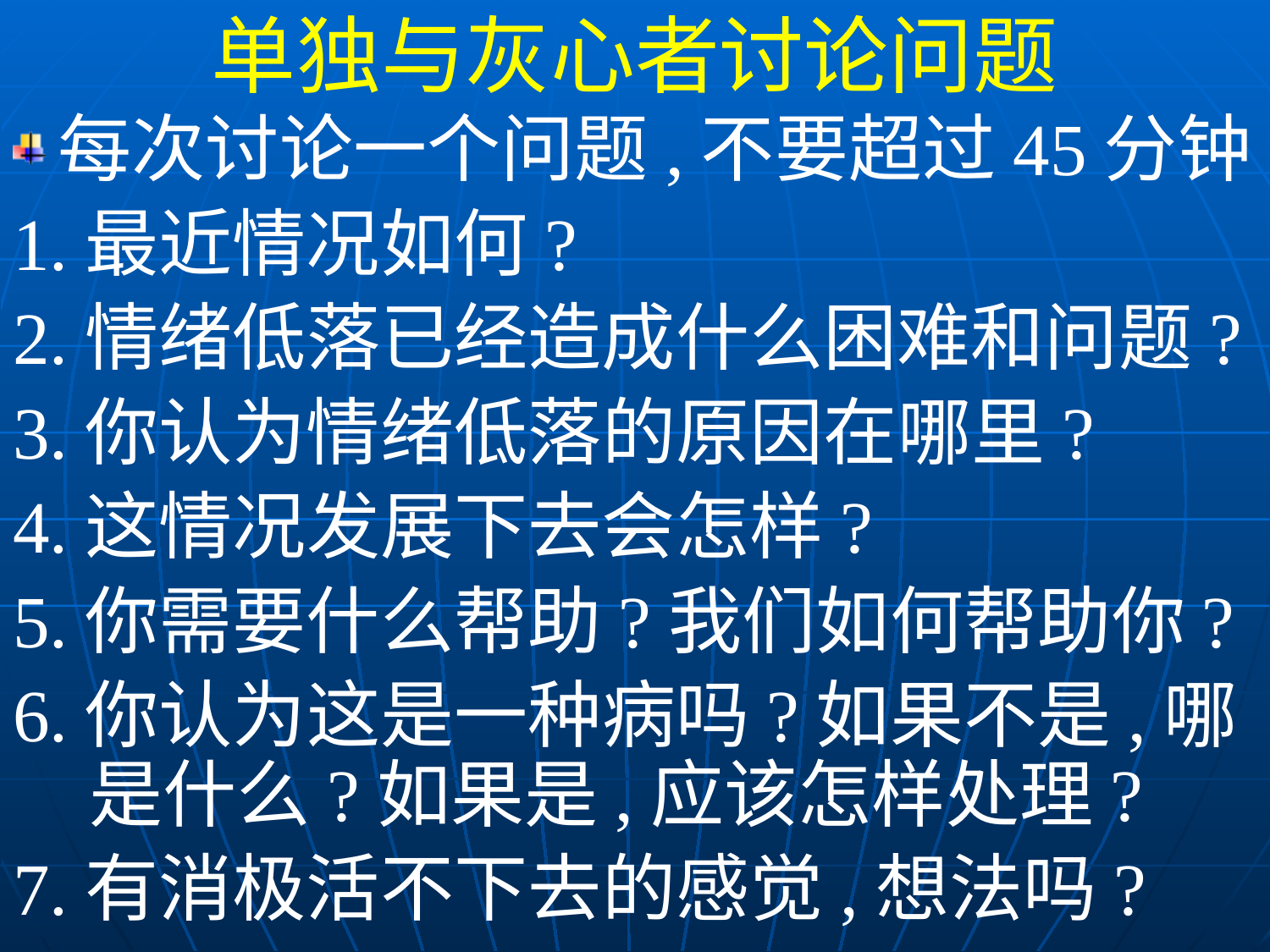

单独与灰心者讨论问题
每次讨论一个问题,不要超过45分钟
1.最近情况如何?
2.情绪低落已经造成什么困难和问题?
3.你认为情绪低落的原因在哪里?
4.这情况发展下去会怎样?
5.你需要什么帮助?我们如何帮助你?
6.你认为这是一种病吗?如果不是,哪是什么?如果是,应该怎样处理?
7.有消极活不下去的感觉,想法吗?